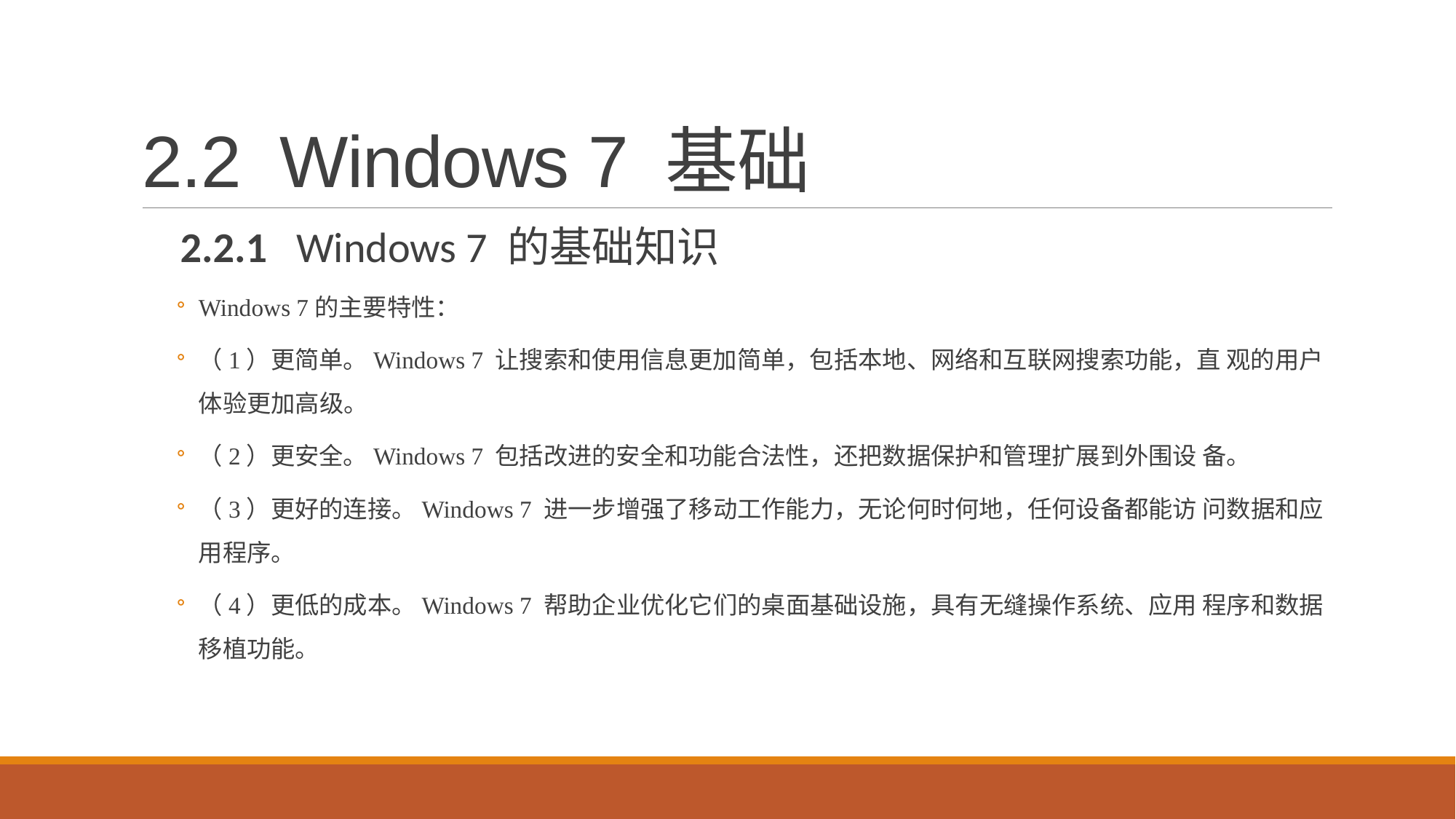

# 2.2  Windows 7 基础
2. 2.2.1   Windows 7 的基础知识2.1   Windows 7 的基础知识
Windows 7的主要特性：
（1）更简单。Windows 7 让搜索和使用信息更加简单，包括本地、网络和互联网搜索功能，直 观的用户体验更加高级。
（2）更安全。Windows 7 包括改进的安全和功能合法性，还把数据保护和管理扩展到外围设 备。
（3）更好的连接。Windows 7 进一步增强了移动工作能力，无论何时何地，任何设备都能访 问数据和应用程序。
（4）更低的成本。Windows 7 帮助企业优化它们的桌面基础设施，具有无缝操作系统、应用 程序和数据移植功能。